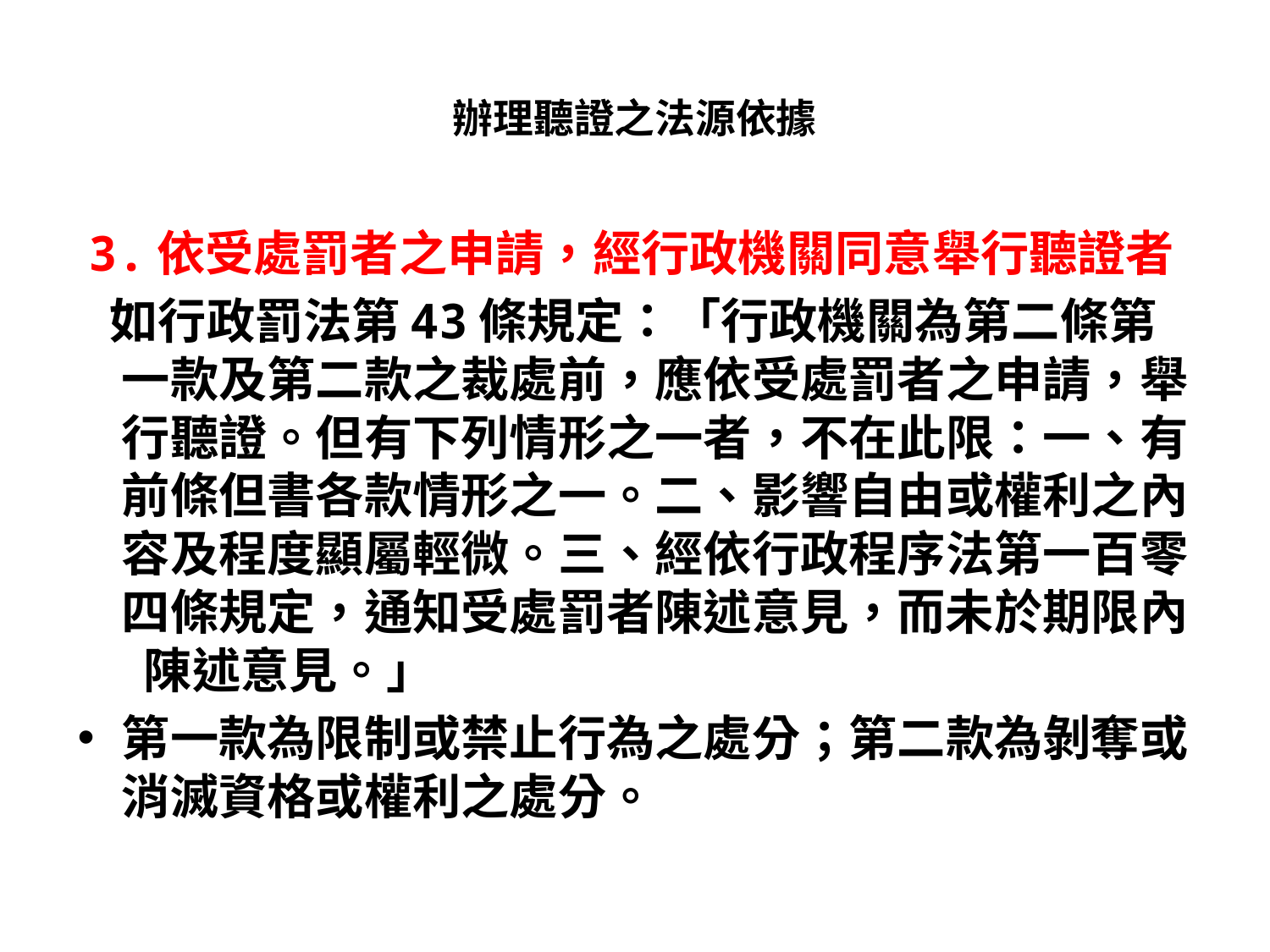

# 辦理聽證之法源依據
 3.依受處罰者之申請，經行政機關同意舉行聽證者
  如行政罰法第43條規定：「行政機關為第二條第一款及第二款之裁處前，應依受處罰者之申請，舉行聽證。但有下列情形之一者，不在此限：一、有前條但書各款情形之一。二、影響自由或權利之內容及程度顯屬輕微。三、經依行政程序法第一百零四條規定，通知受處罰者陳述意見，而未於期限內   陳述意見。」
第一款為限制或禁止行為之處分；第二款為剝奪或消滅資格或權利之處分。